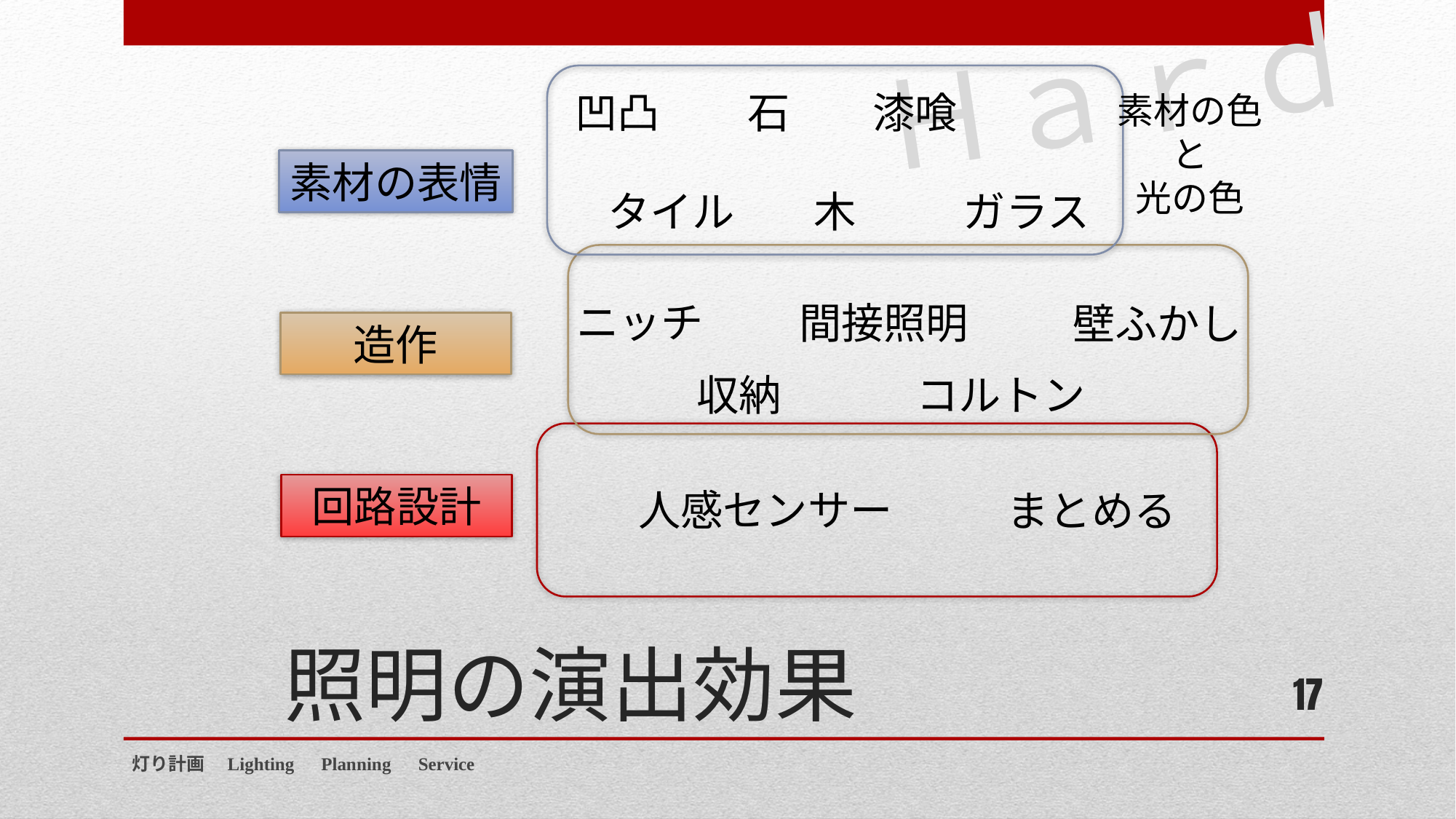

Ｈａｒｄ

凹凸
石
漆喰
素材の色
と
光の色
素材の表情
タイル
木
ガラス

ニッチ
間接照明
壁ふかし
造作
収納
コルトン

回路設計
人感センサー
まとめる
# 照明の演出効果
17
灯り計画　Lighting　Planning　Service